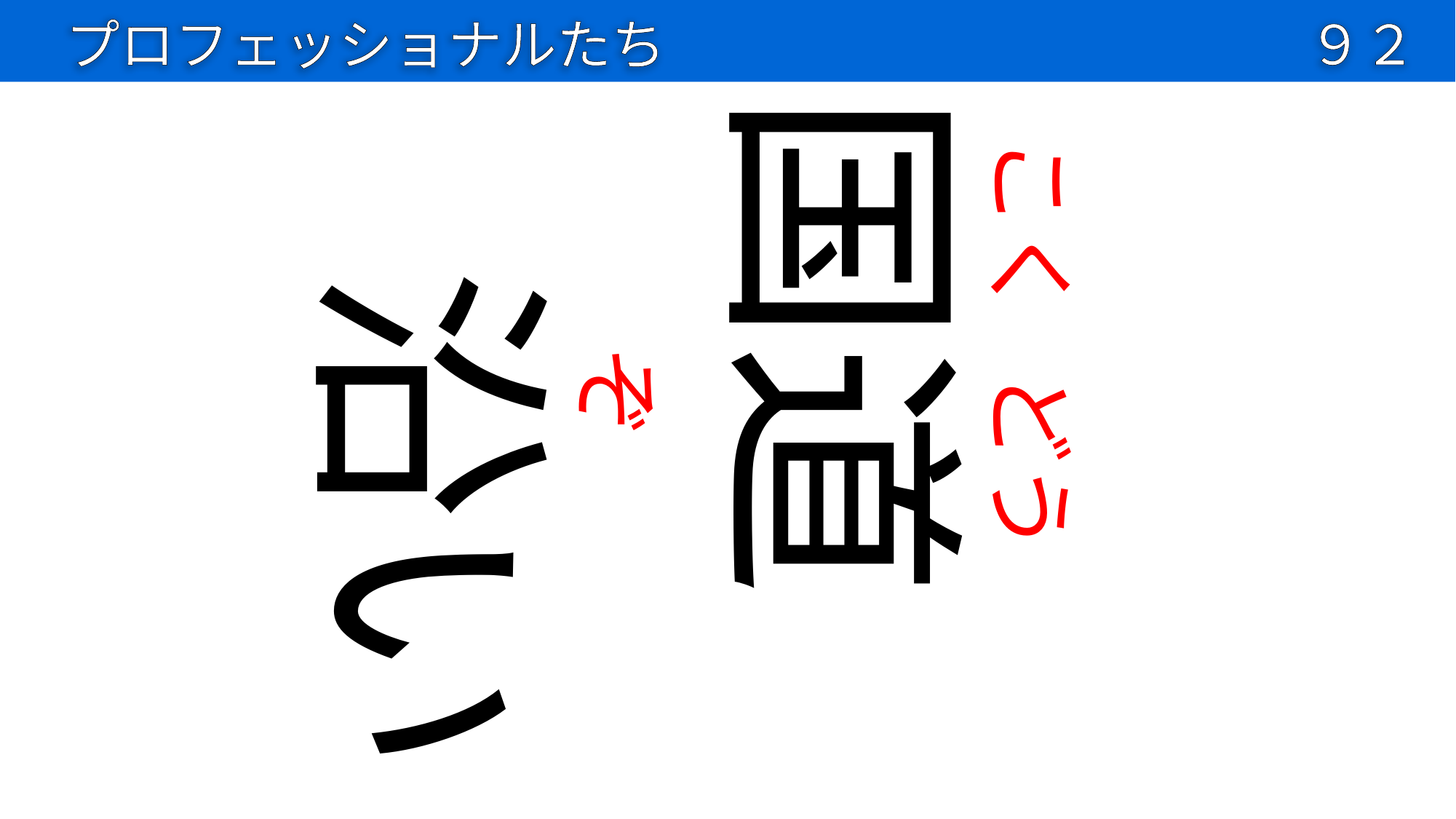

プロフェッショナルたち
９２
国道
こく
沿い
ぞ
どう